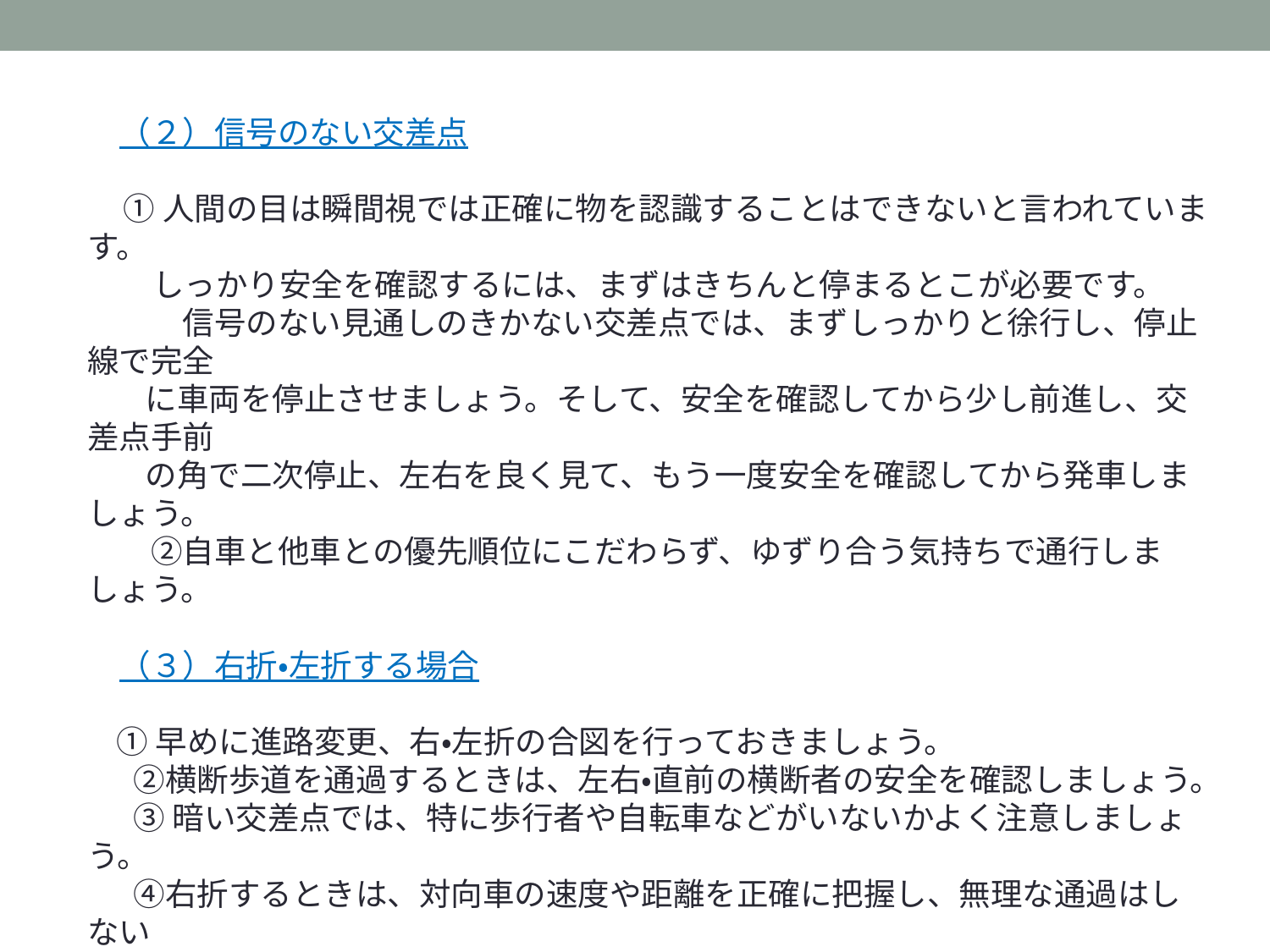

（２）信号のない交差点

     ①人間の目は瞬間視では正確に物を認識することはできないと言われています。
        しっかり安全を確認するには、まずはきちんと停まるとこが必要です。
　　　信号のない見通しのきかない交差点では、まずしっかりと徐行し、停止線で完全
       に車両を停止させましょう。そして、安全を確認してから少し前進し、交差点手前
       の角で二次停止、左右を良く見て、もう一度安全を確認してから発車しましょう。
　　②自車と他車との優先順位にこだわらず、ゆずり合う気持ちで通行しましょう。

　（３）右折・左折する場合

    ①早めに進路変更、右・左折の合図を行っておきましょう。
　  ②横断歩道を通過するときは、左右・直前の横断者の安全を確認しましょう。
　  ③ 暗い交差点では、特に歩行者や自転車などがいないかよく注意しましょう。
　  ④右折するときは、対向車の速度や距離を正確に把握し、無理な通過はしない
　　　ようにしましょう。
　　　対向車の影から直進してくる二輪車には特に注意しましょう。
　　⑤左折の際は、巻き込み事故を防止するために、自車の左折付近などを先行さ
　　　 せた後に左折しましょう。また、左折を完了するまで肉眼やミラーによって確認
         し、最徐行しましょう。